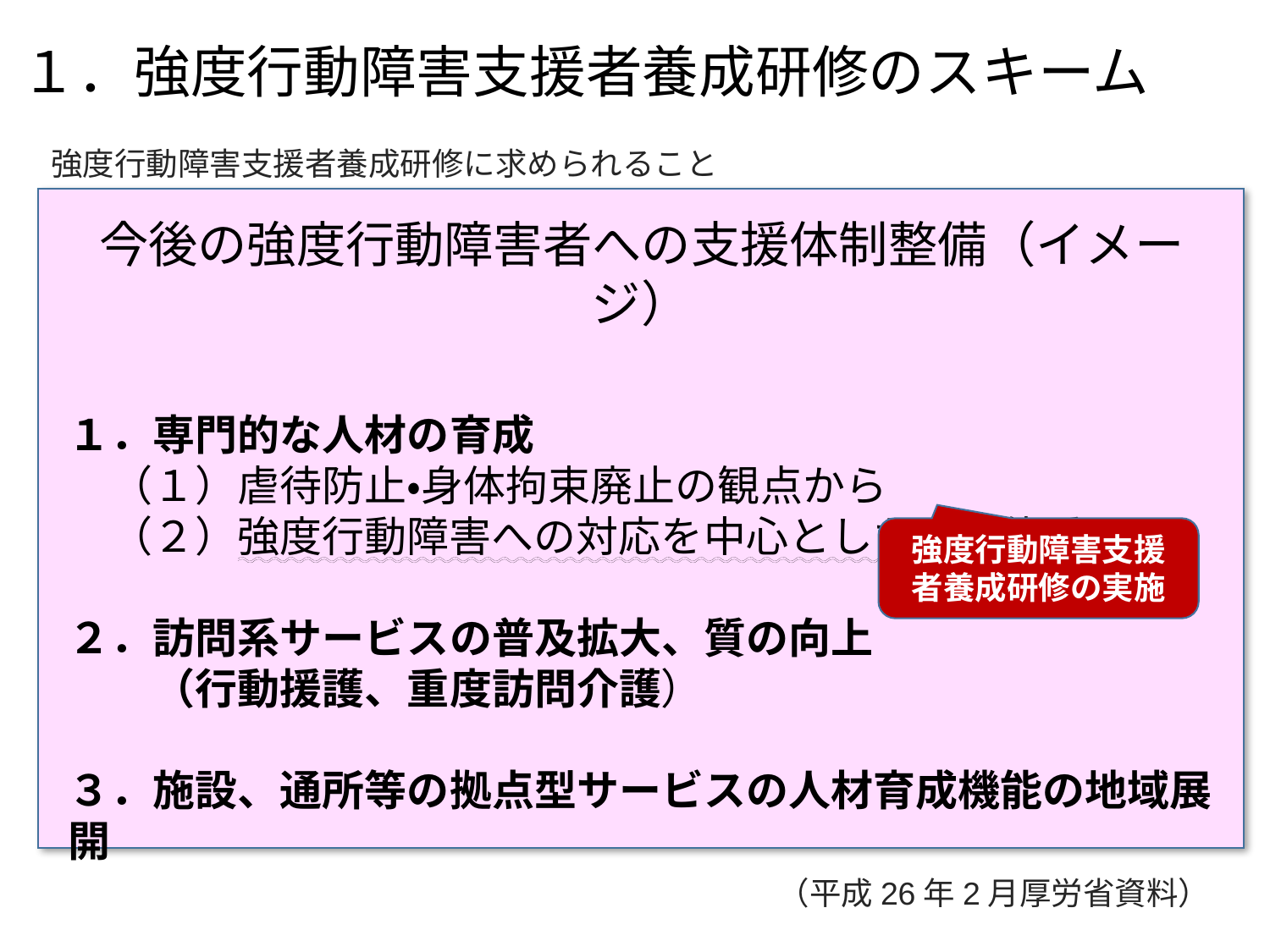

１．強度行動障害支援者養成研修のスキーム
# 強度行動障害支援者養成研修に求められること

今後の強度行動障害者への支援体制整備（イメージ）

１．専門的な人材の育成
　（１）虐待防止・身体拘束廃止の観点から
　（２）強度行動障害への対応を中心とした研修体系

２．訪問系サービスの普及拡大、質の向上
　　（行動援護、重度訪問介護）

３．施設、通所等の拠点型サービスの人材育成機能の地域展開
強度行動障害支援者養成研修の実施
（平成26年2月厚労省資料）